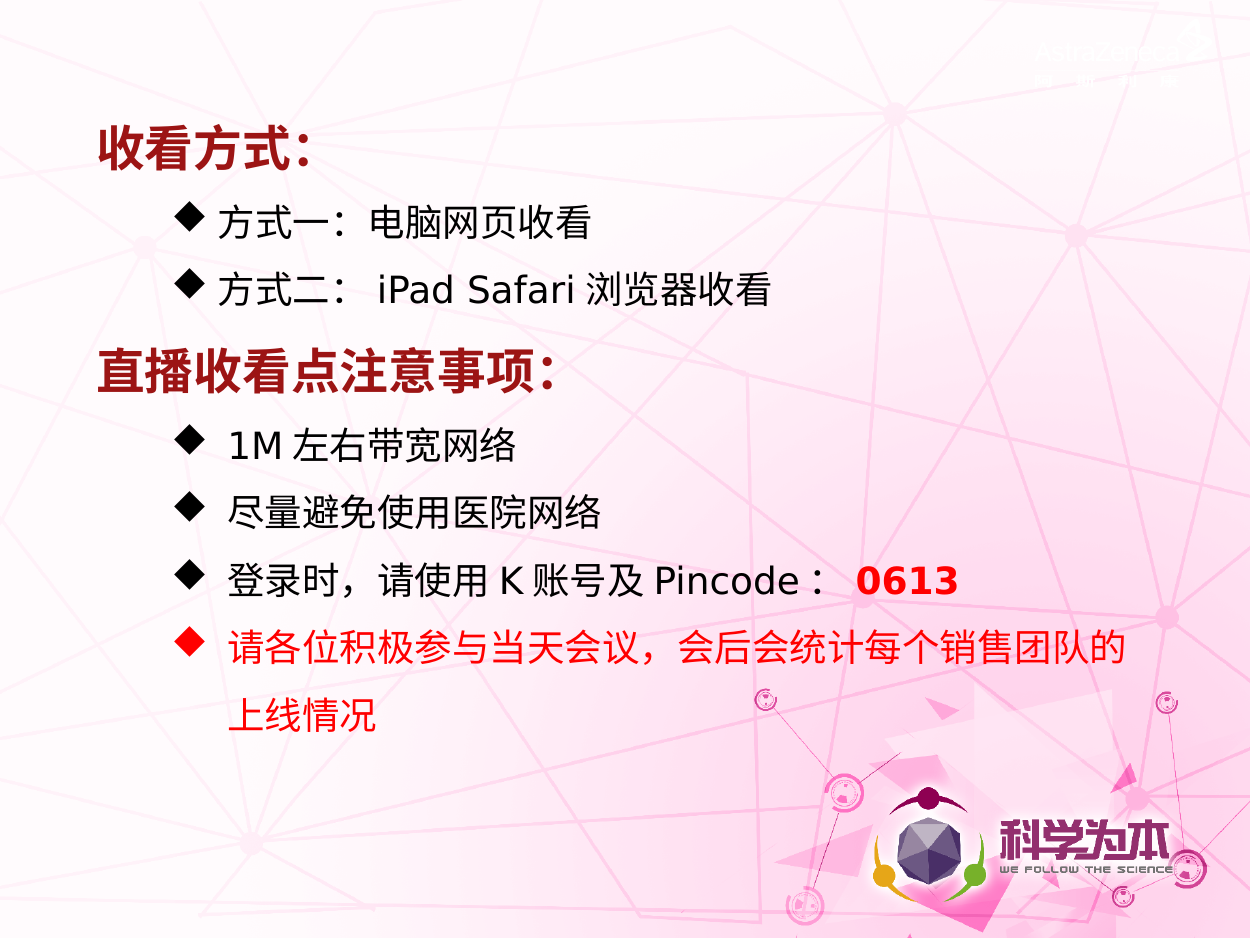

收看方式：
方式一：电脑网页收看
方式二：iPad Safari浏览器收看
直播收看点注意事项：
1M左右带宽网络
尽量避免使用医院网络
登录时，请使用K账号及Pincode：0613
请各位积极参与当天会议，会后会统计每个销售团队的上线情况